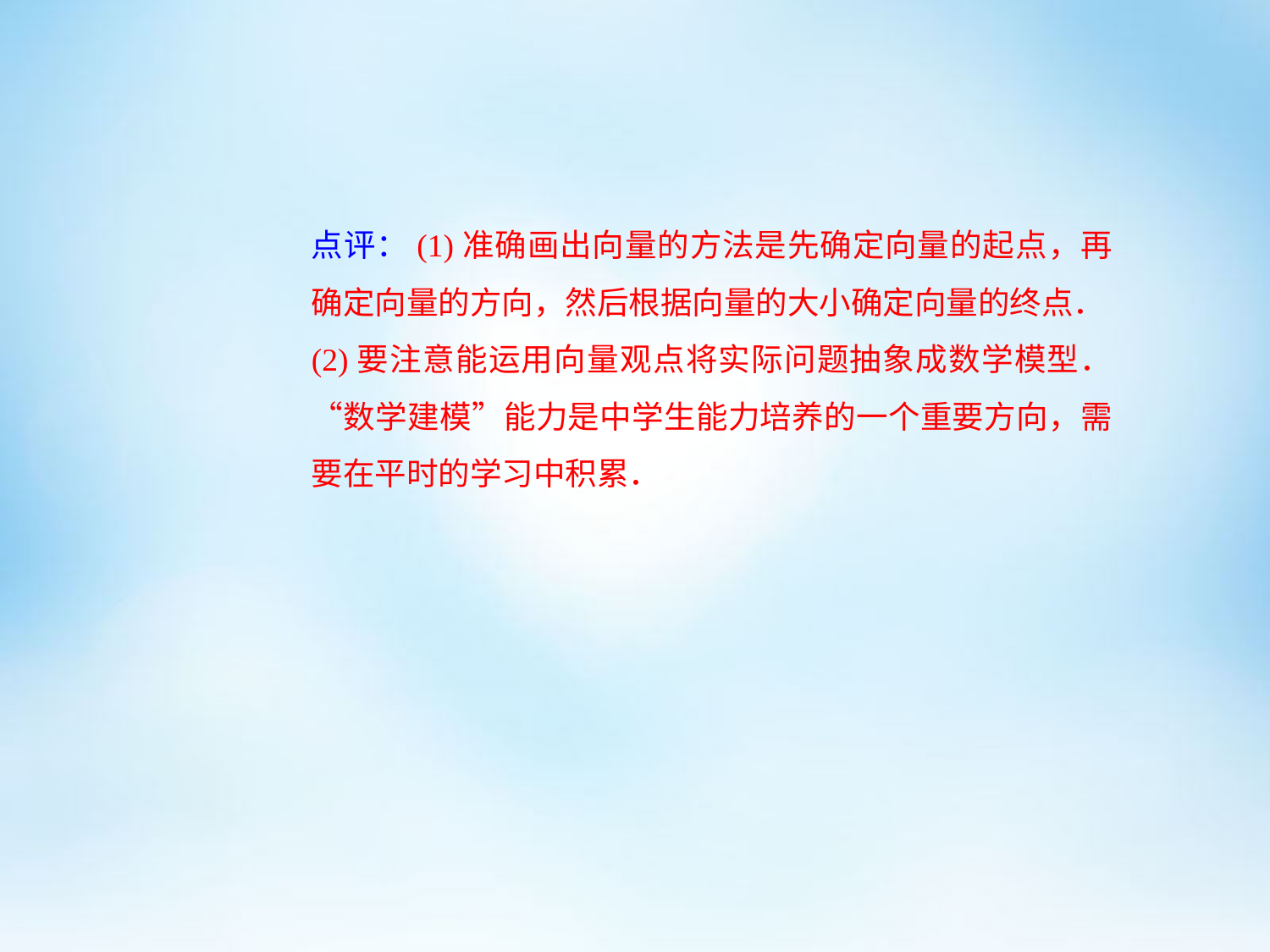

点评：(1)准确画出向量的方法是先确定向量的起点，再确定向量的方向，然后根据向量的大小确定向量的终点．
(2)要注意能运用向量观点将实际问题抽象成数学模型．“数学建模”能力是中学生能力培养的一个重要方向，需要在平时的学习中积累．